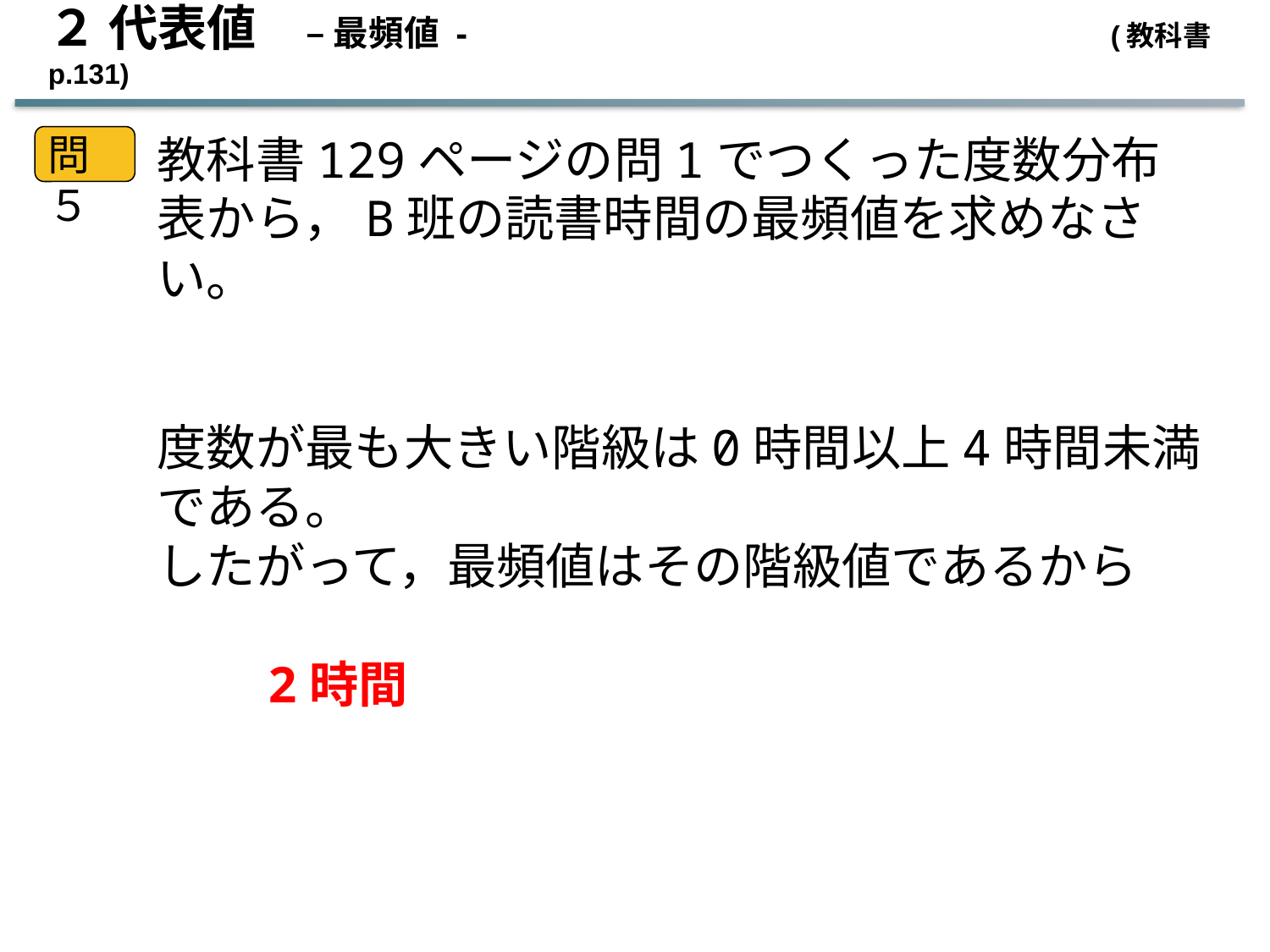

２ 代表値　– 最頻値 -                          　　　　　      (教科書 p.131)
問５
教科書129ページの問1でつくった度数分布表から，B班の読書時間の最頻値を求めなさい。

度数が最も大きい階級は0時間以上4時間未満である。
したがって，最頻値はその階級値であるから
　　2時間